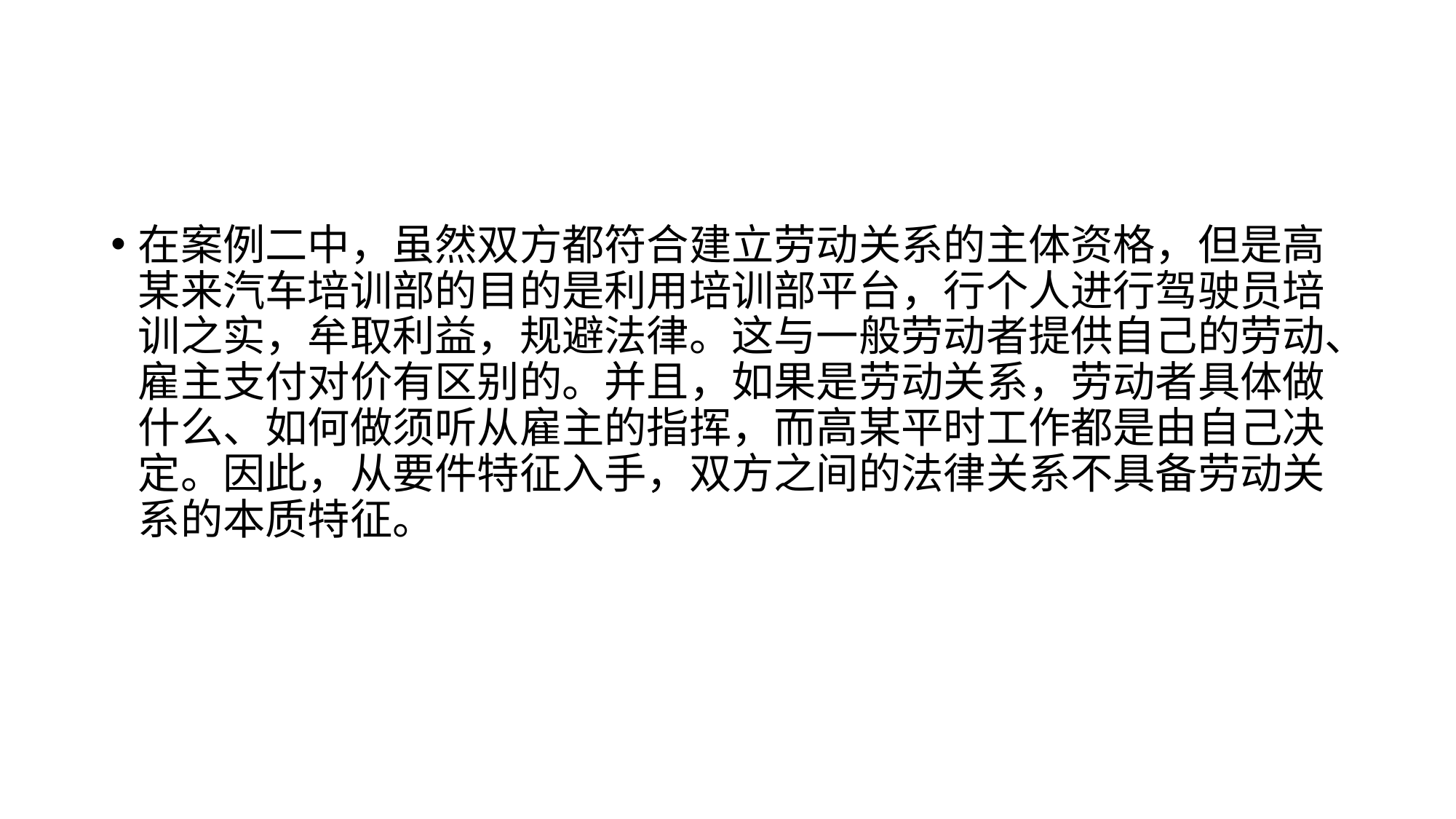

#
在案例二中，虽然双方都符合建立劳动关系的主体资格，但是高某来汽车培训部的目的是利用培训部平台，行个人进行驾驶员培训之实，牟取利益，规避法律。这与一般劳动者提供自己的劳动、雇主支付对价有区别的。并且，如果是劳动关系，劳动者具体做什么、如何做须听从雇主的指挥，而高某平时工作都是由自己决定。因此，从要件特征入手，双方之间的法律关系不具备劳动关系的本质特征。